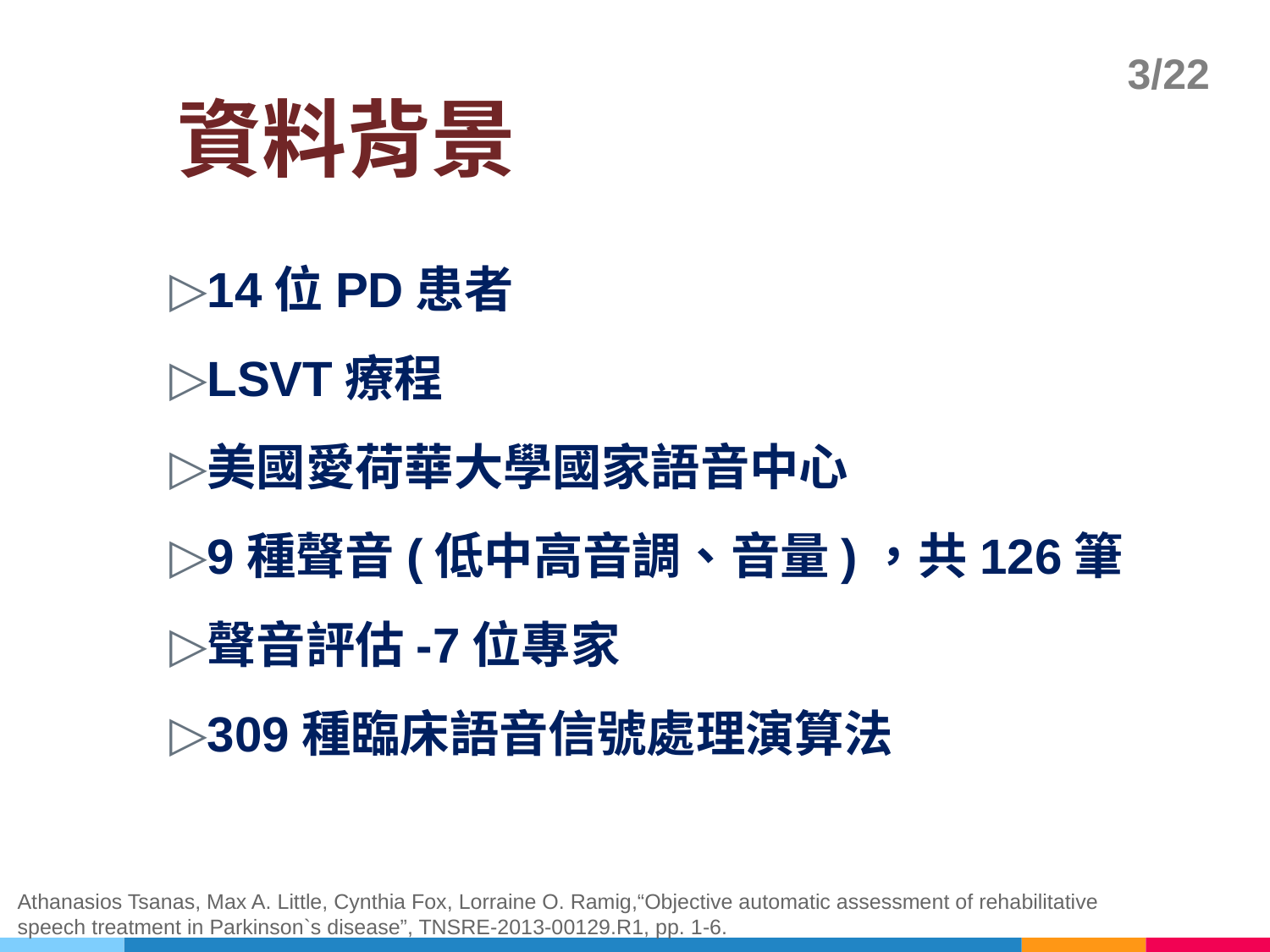

# 資料背景
3/22
14位PD患者
LSVT療程
美國愛荷華大學國家語音中心
9種聲音(低中高音調、音量)，共126筆
聲音評估-7位專家
309種臨床語音信號處理演算法

Athanasios Tsanas, Max A. Little, Cynthia Fox, Lorraine O. Ramig,“Objective automatic assessment of rehabilitative speech treatment in Parkinson`s disease”, TNSRE-2013-00129.R1, pp. 1-6.